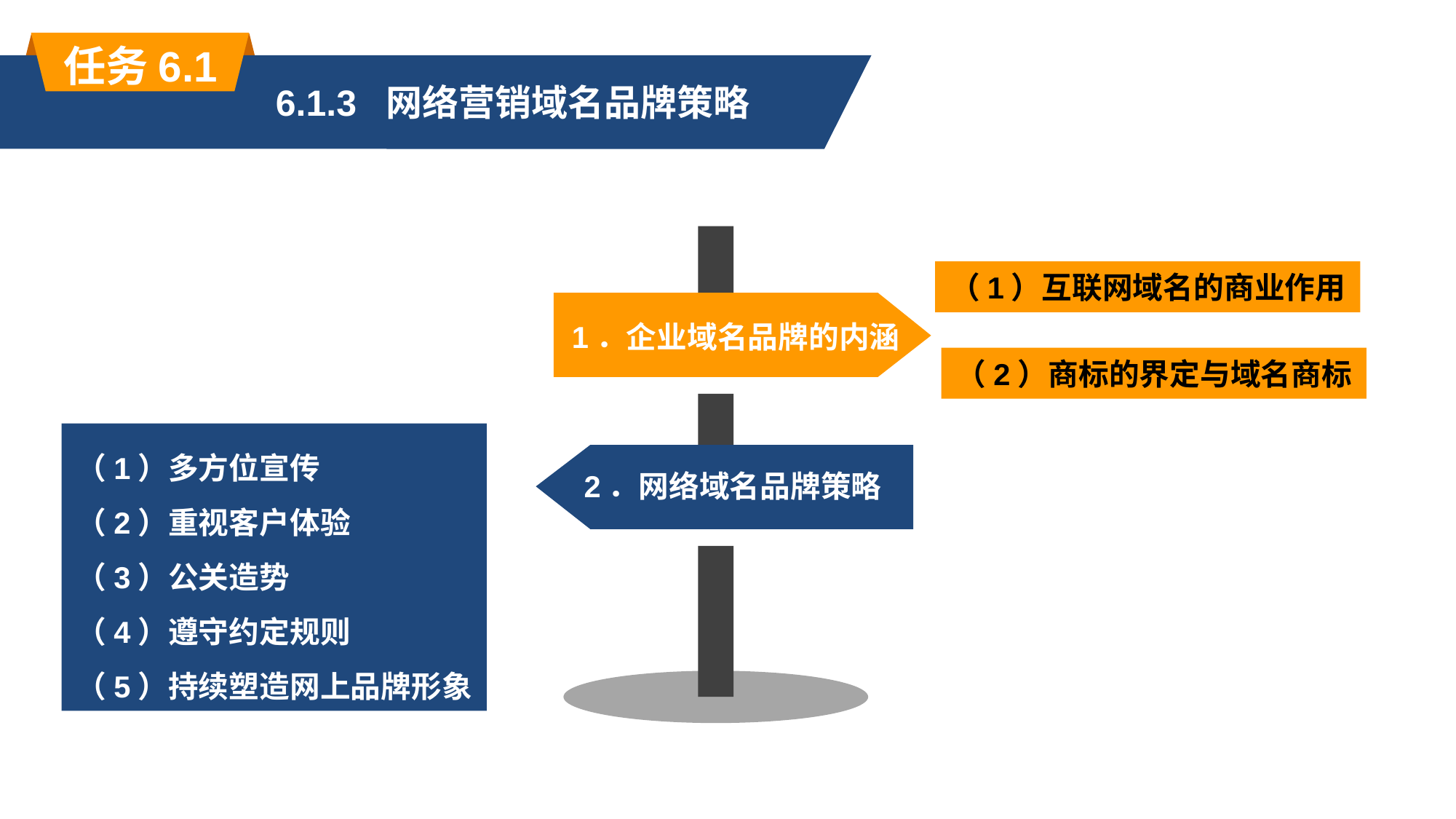

任务6.1

6.1.3  网络营销域名品牌策略

（1）互联网域名的商业作用
1．企业域名品牌的内涵
（2）商标的界定与域名商标
（1）多方位宣传
（2）重视客户体验
（3）公关造势
（4）遵守约定规则
（5）持续塑造网上品牌形象
2．网络域名品牌策略